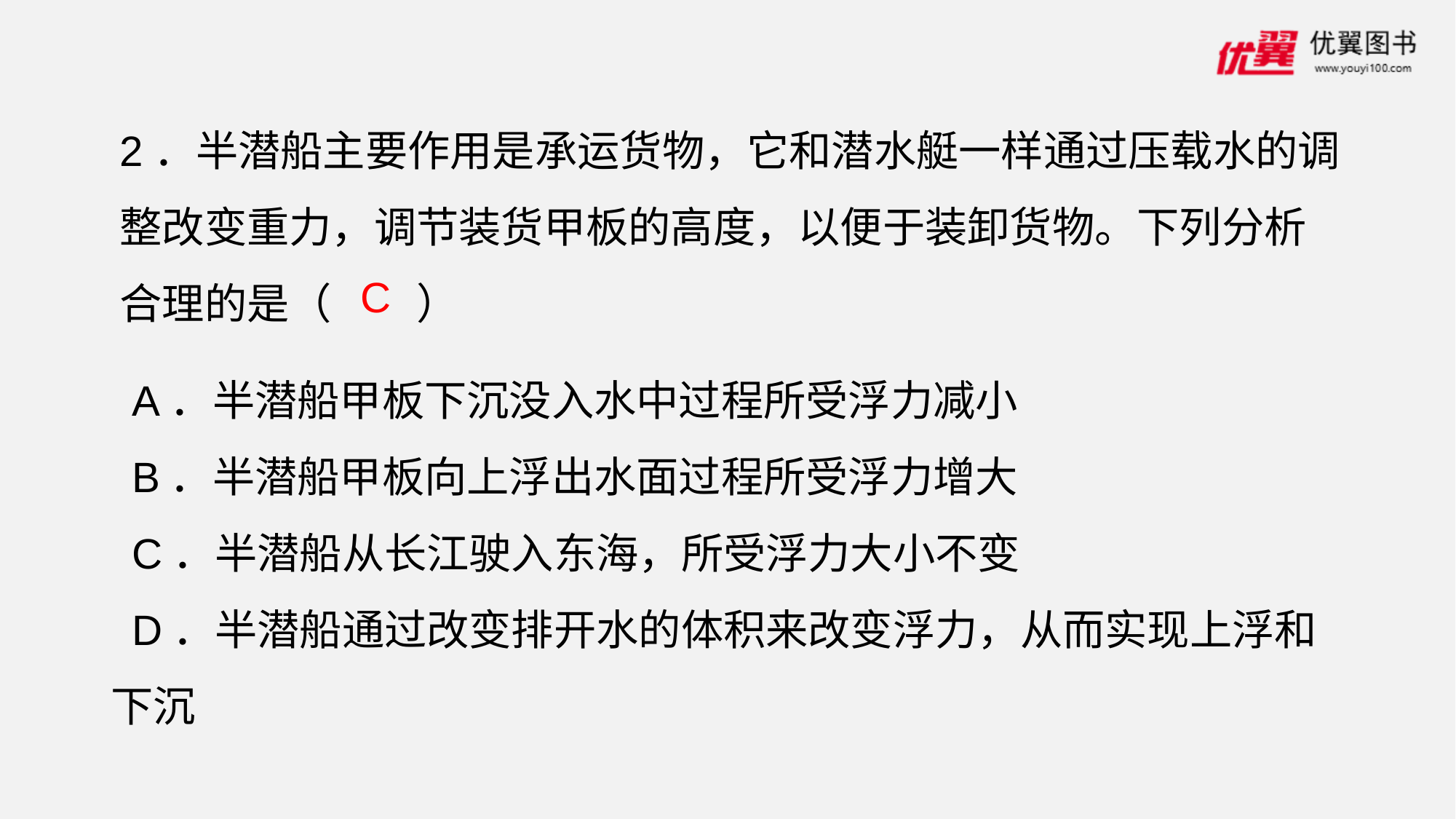

2．半潜船主要作用是承运货物，它和潜水艇一样通过压载水的调整改变重力，调节装货甲板的高度，以便于装卸货物。下列分析合理的是（　　）

C
A．半潜船甲板下沉没入水中过程所受浮力减小
B．半潜船甲板向上浮出水面过程所受浮力增大
C．半潜船从长江驶入东海，所受浮力大小不变
D．半潜船通过改变排开水的体积来改变浮力，从而实现上浮和下沉